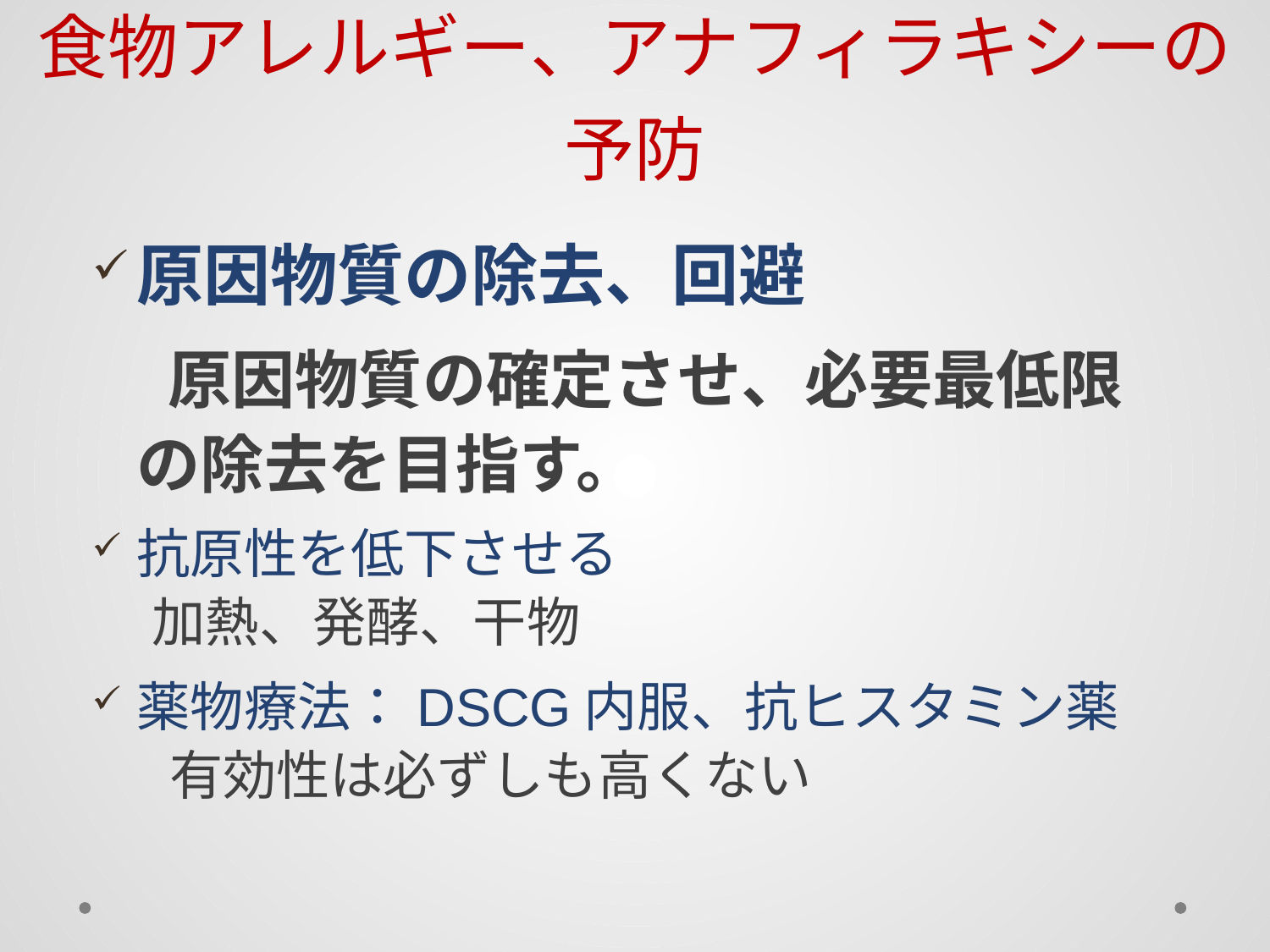

食物アレルギー、アナフィラキシーの予防
原因物質の除去、回避
    原因物質の確定させ、必要最低限の除去を目指す。
抗原性を低下させる
    加熱、発酵、干物
薬物療法：DSCG内服、抗ヒスタミン薬
　  有効性は必ずしも高くない